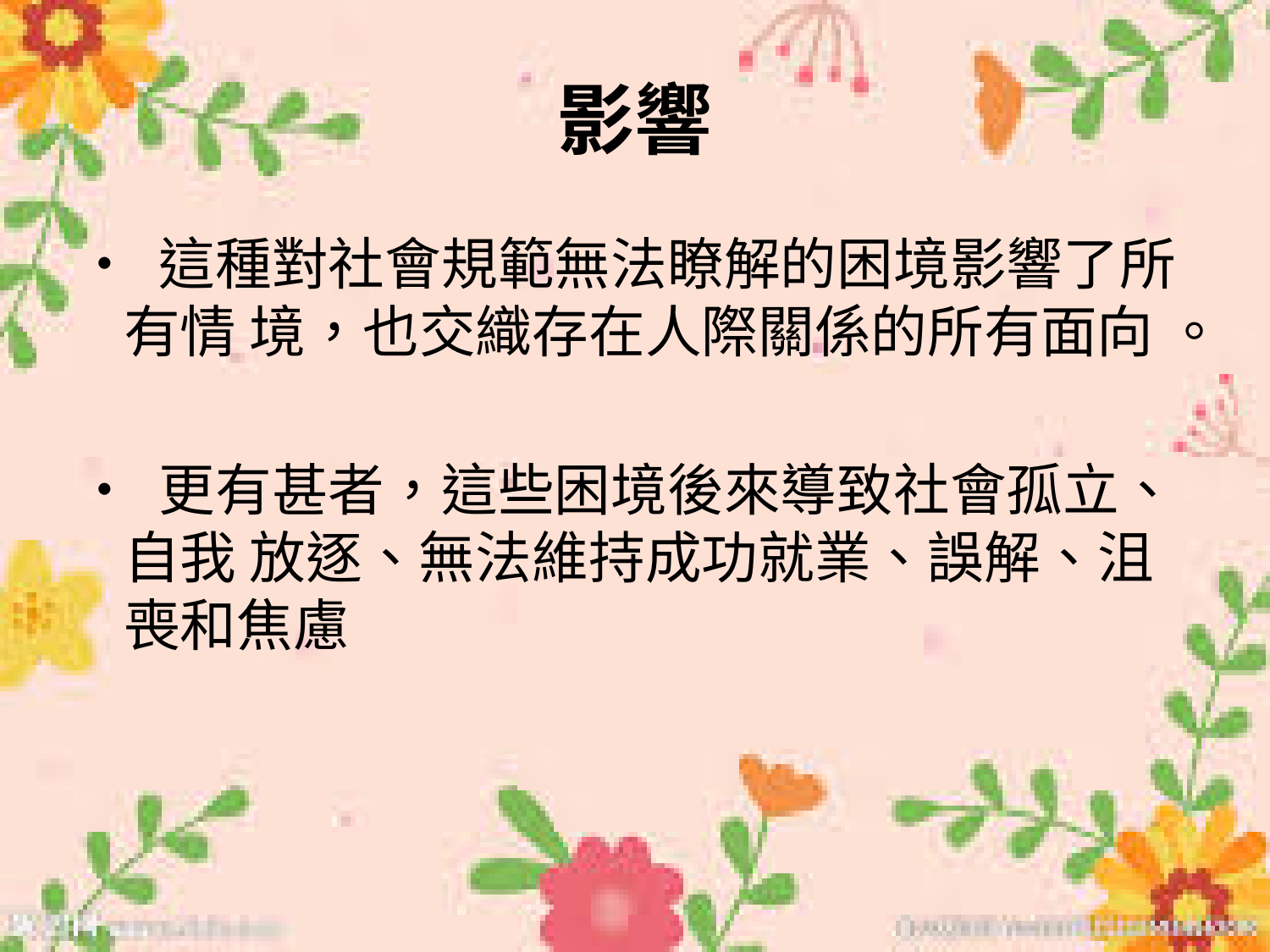

# 影響
• 這種對社會規範無法瞭解的困境影響了所有情 境，也交織存在人際關係的所有面向 。

• 更有甚者，這些困境後來導致社會孤立、自我 放逐、無法維持成功就業、誤解、沮喪和焦慮